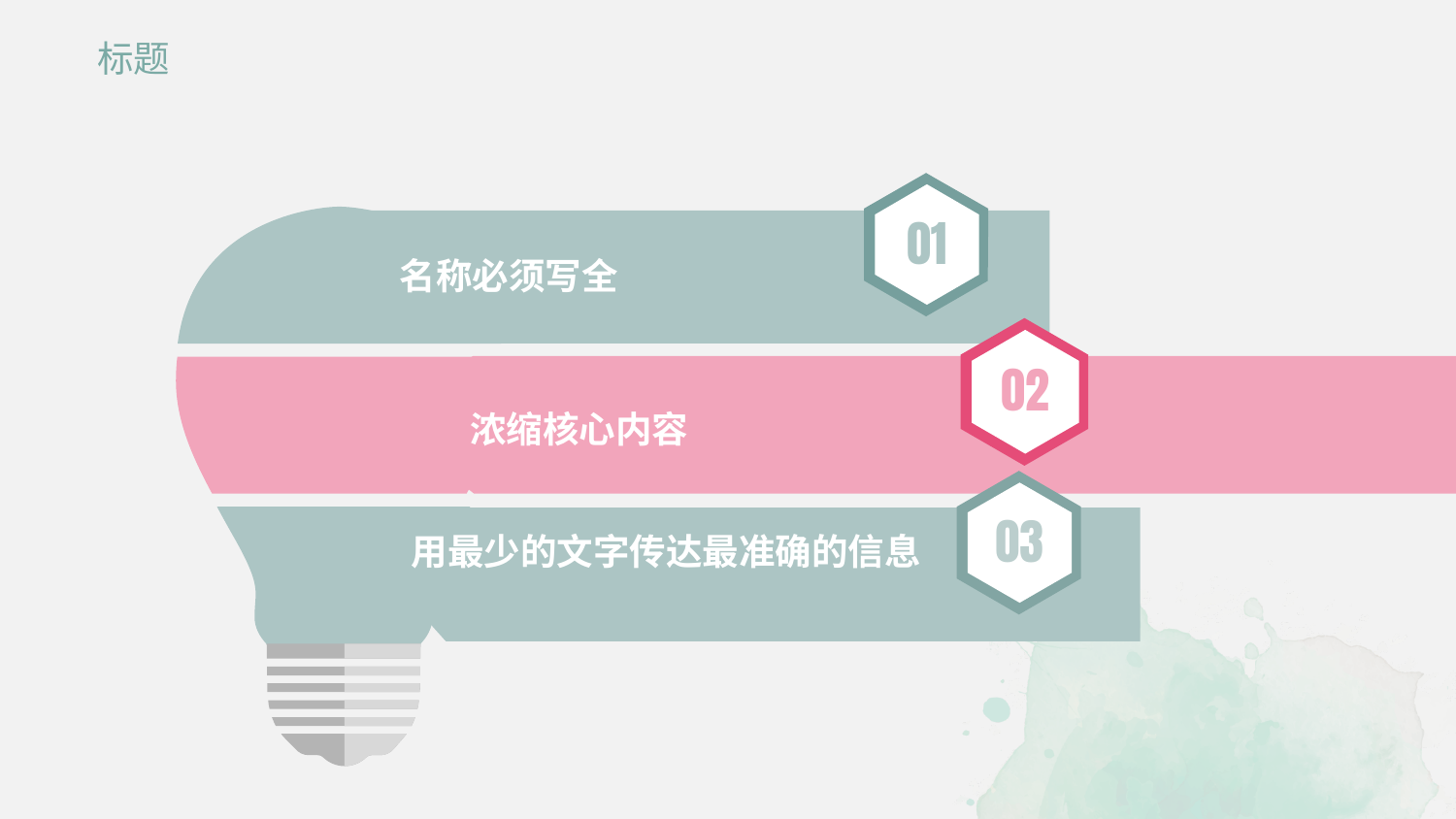

标题

01

名称必须写全

02

浓缩核心内容

03

用最少的文字传达最准确的信息